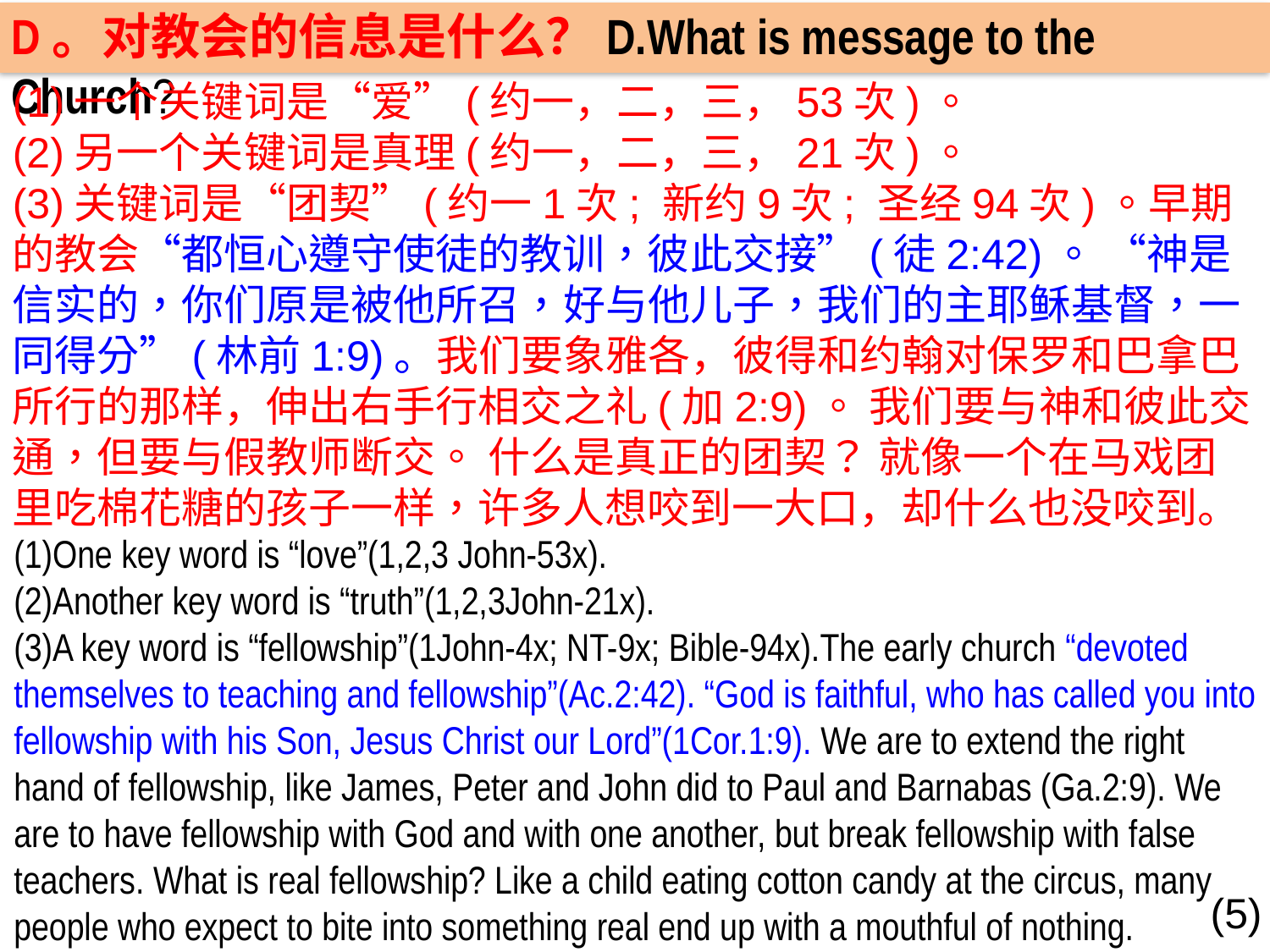

D。对教会的信息是什么？D.What is message to the Church?

(1)一个关键词是“爱”(约一，二，三，53次)。
(2)另一个关键词是真理(约一，二，三，21次)。
(3)关键词是“团契”(约一1次; 新约9次; 圣经94次)。早期的教会“都恒心遵守使徒的教训，彼此交接”(徒2:42)。 “神是信实的，你们原是被他所召，好与他儿子，我们的主耶稣基督，一同得分”(林前1:9)。我们要象雅各，彼得和约翰对保罗和巴拿巴所行的那样，伸出右手行相交之礼(加2:9)。 我们要与神和彼此交通，但要与假教师断交。 什么是真正的团契？ 就像一个在马戏团里吃棉花糖的孩子一样，许多人想咬到一大口，却什么也没咬到。
(1)One key word is “love”(1,2,3 John-53x).
(2)Another key word is “truth”(1,2,3John-21x).
(3)A key word is “fellowship”(1John-4x; NT-9x; Bible-94x).The early church “devoted themselves to teaching and fellowship”(Ac.2:42). “God is faithful, who has called you into fellowship with his Son, Jesus Christ our Lord”(1Cor.1:9). We are to extend the right hand of fellowship, like James, Peter and John did to Paul and Barnabas (Ga.2:9). We are to have fellowship with God and with one another, but break fellowship with false teachers. What is real fellowship? Like a child eating cotton candy at the circus, many people who expect to bite into something real end up with a mouthful of nothing.
(5)